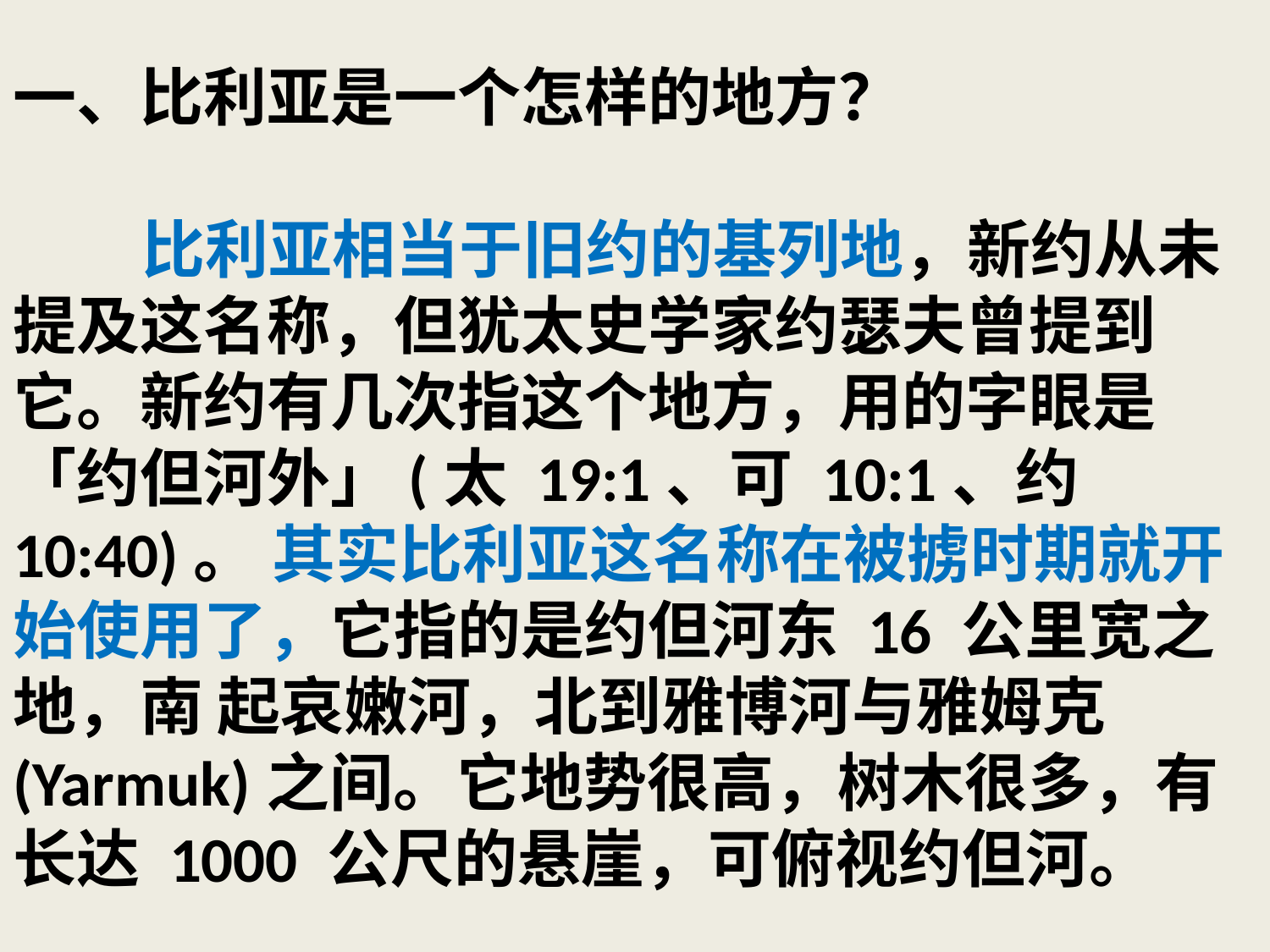

# 一、比利亚是一个怎样的地方？ 比利亚相当于旧约的基列地，新约从未提及这名称，但犹太史学家约瑟夫曾提到它。新约有几次指这个地方，用的字眼是「约但河外」(太 19:1、可 10:1、约 10:40)。 其实比利亚这名称在被掳时期就开始使用了，它指的是约但河东 16 公里宽之地，南 起哀嫩河，北到雅博河与雅姆克(Yarmuk)之间。它地势很高，树木很多，有长达 1000 公尺的悬崖，可俯视约但河。